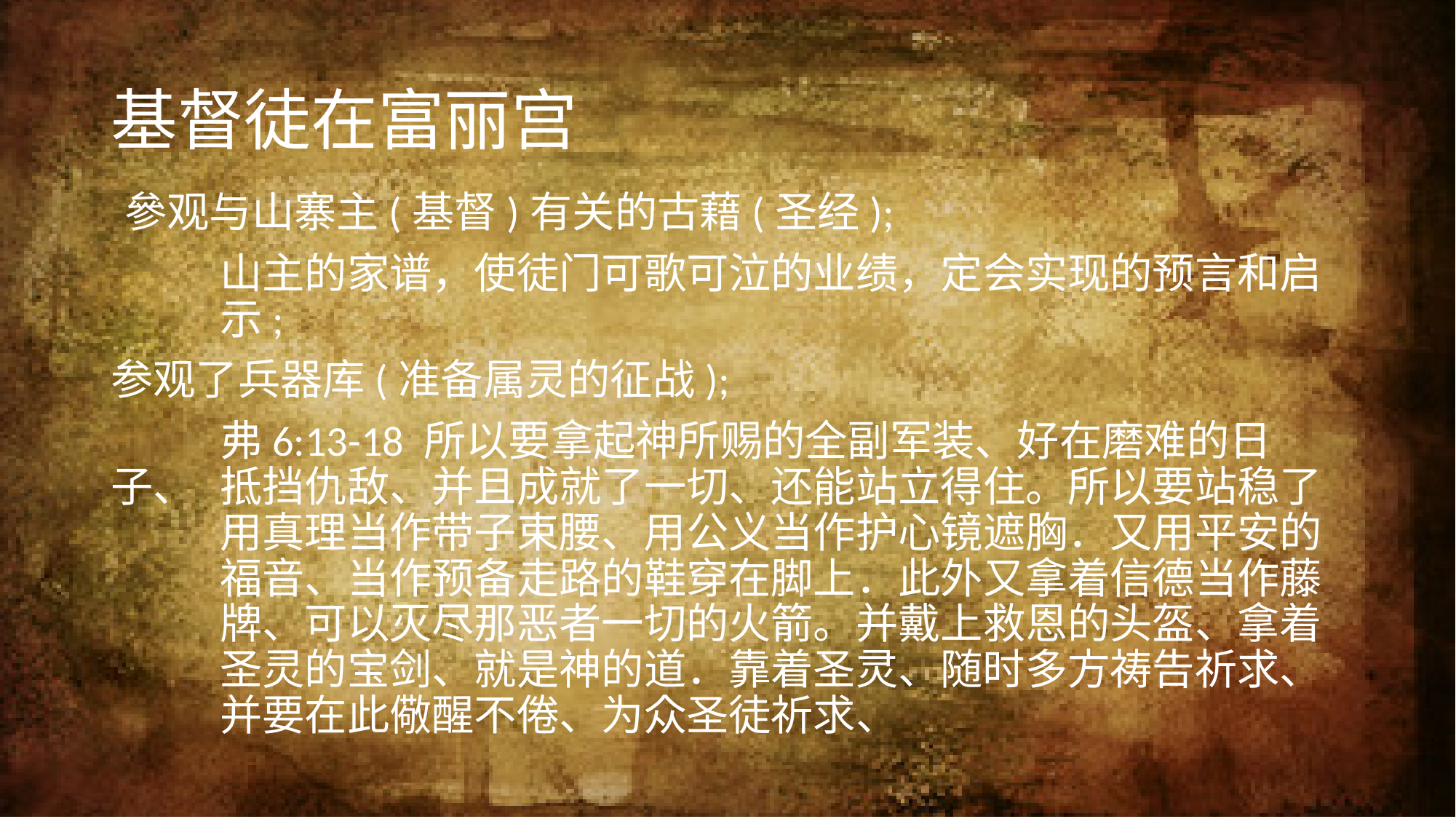

# 基督徒在富丽宫
參观与山寨主(基督)有关的古藉(圣经);
   	山主的家谱，使徒门可歌可泣的业绩，定会实现的预言和启	示;
参观了兵器库(准备属灵的征战);
	弗6:13-18 所以要拿起神所赐的全副军装、好在磨难的日子、	抵挡仇敌、并且成就了一切、还能站立得住。所以要站稳了	用真理当作带子束腰、用公义当作护心镜遮胸．又用平安的	福音、当作预备走路的鞋穿在脚上．此外又拿着信德当作藤	牌、可以灭尽那恶者一切的火箭。并戴上救恩的头盔、拿着	圣灵的宝剑、就是神的道．靠着圣灵、随时多方祷告祈求、	并要在此儆醒不倦、为众圣徒祈求、